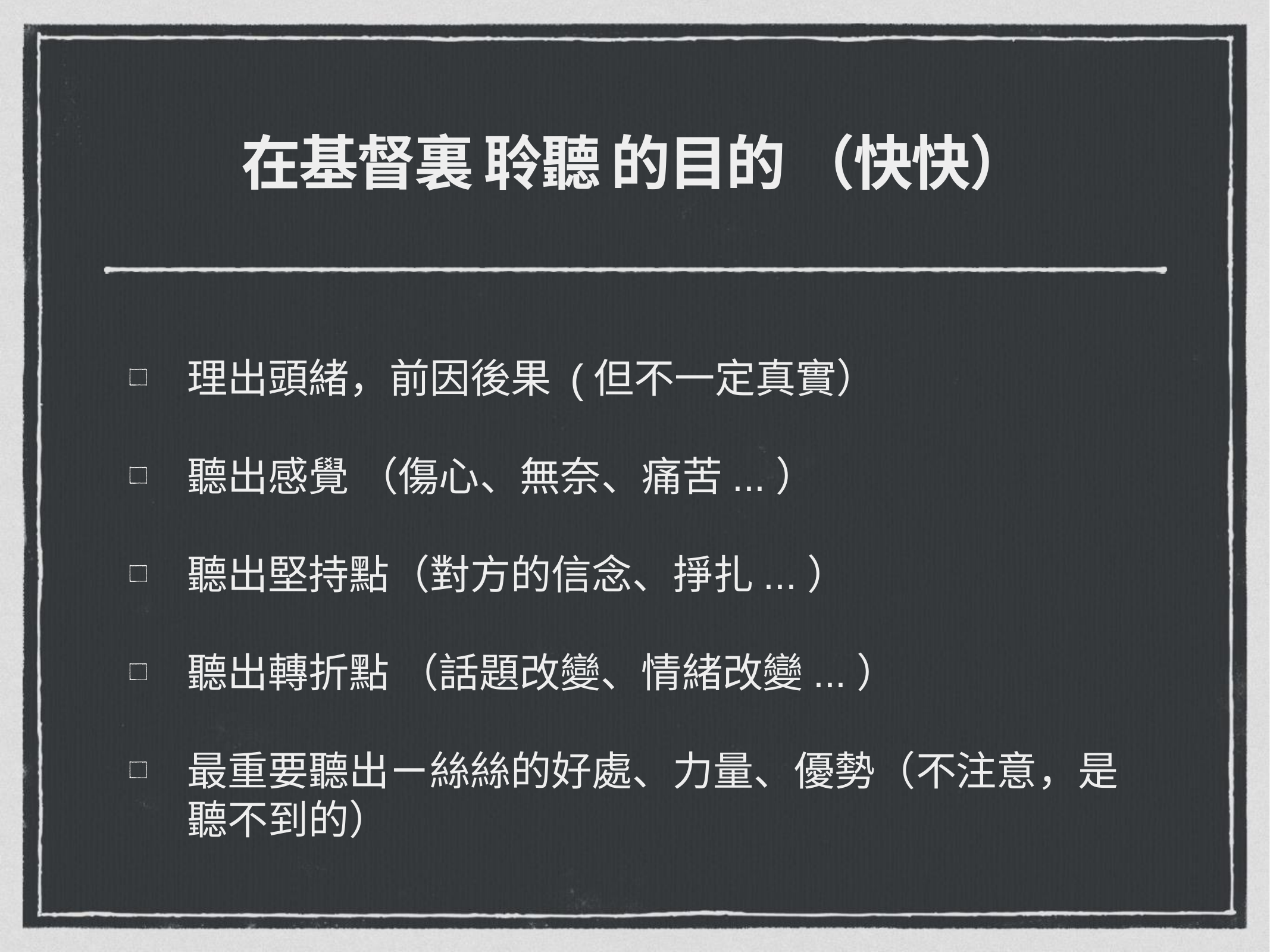

# 在基督裏 聆聽 的目的 （快快）
理出頭緒，前因後果 (但不一定真實）
聽出感覺 （傷心、無奈、痛苦...）
聽出堅持點（對方的信念、掙扎...）
聽出轉折點 （話題改變、情緒改變...）
最重要聽出ㄧ絲絲的好處、力量、優勢（不注意，是聽不到的）